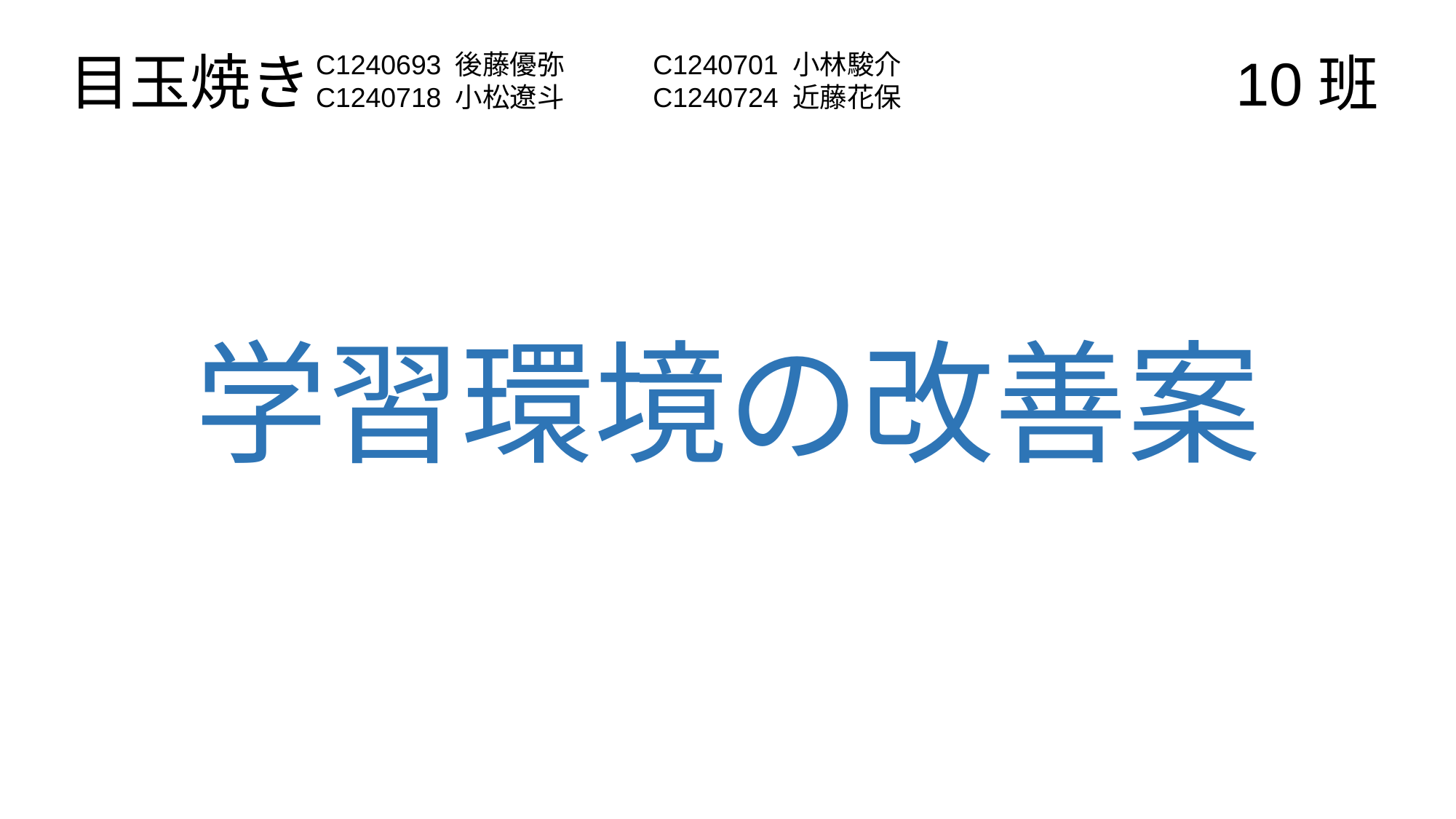

目玉焼き
10班
C1240693 後藤優弥　　　C1240701 小林駿介
C1240718 小松遼斗　　　C1240724 近藤花保
# 学習環境の改善案